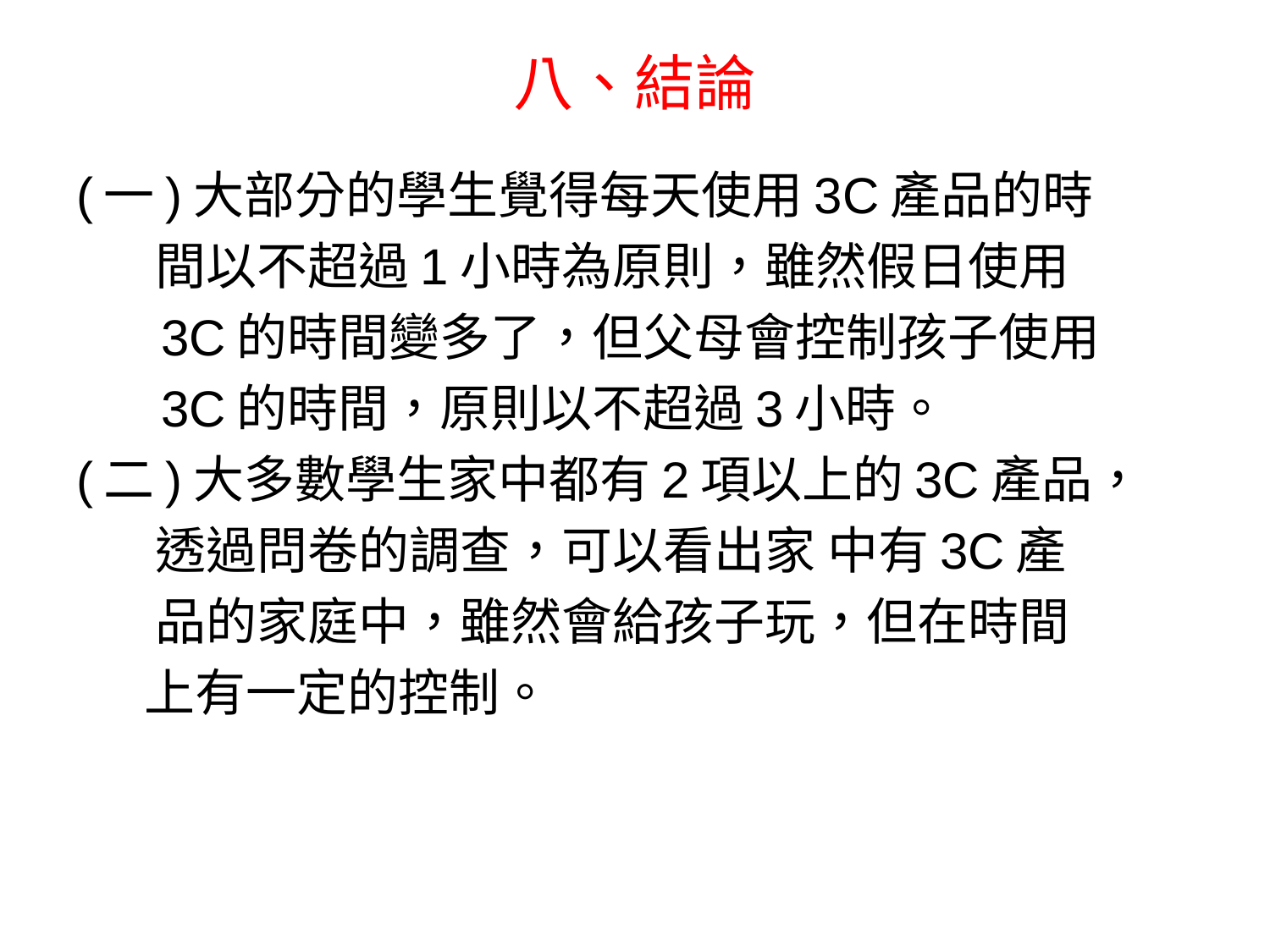

# 八、結論
(一)大部分的學生覺得每天使用3C產品的時
      間以不超過1小時為原則，雖然假日使用
      3C的時間變多了，但父母會控制孩子使用
      3C的時間，原則以不超過3小時。
(二)大多數學生家中都有2項以上的3C產品，
      透過問卷的調查，可以看出家 中有3C產
      品的家庭中，雖然會給孩子玩，但在時間
     上有一定的控制。